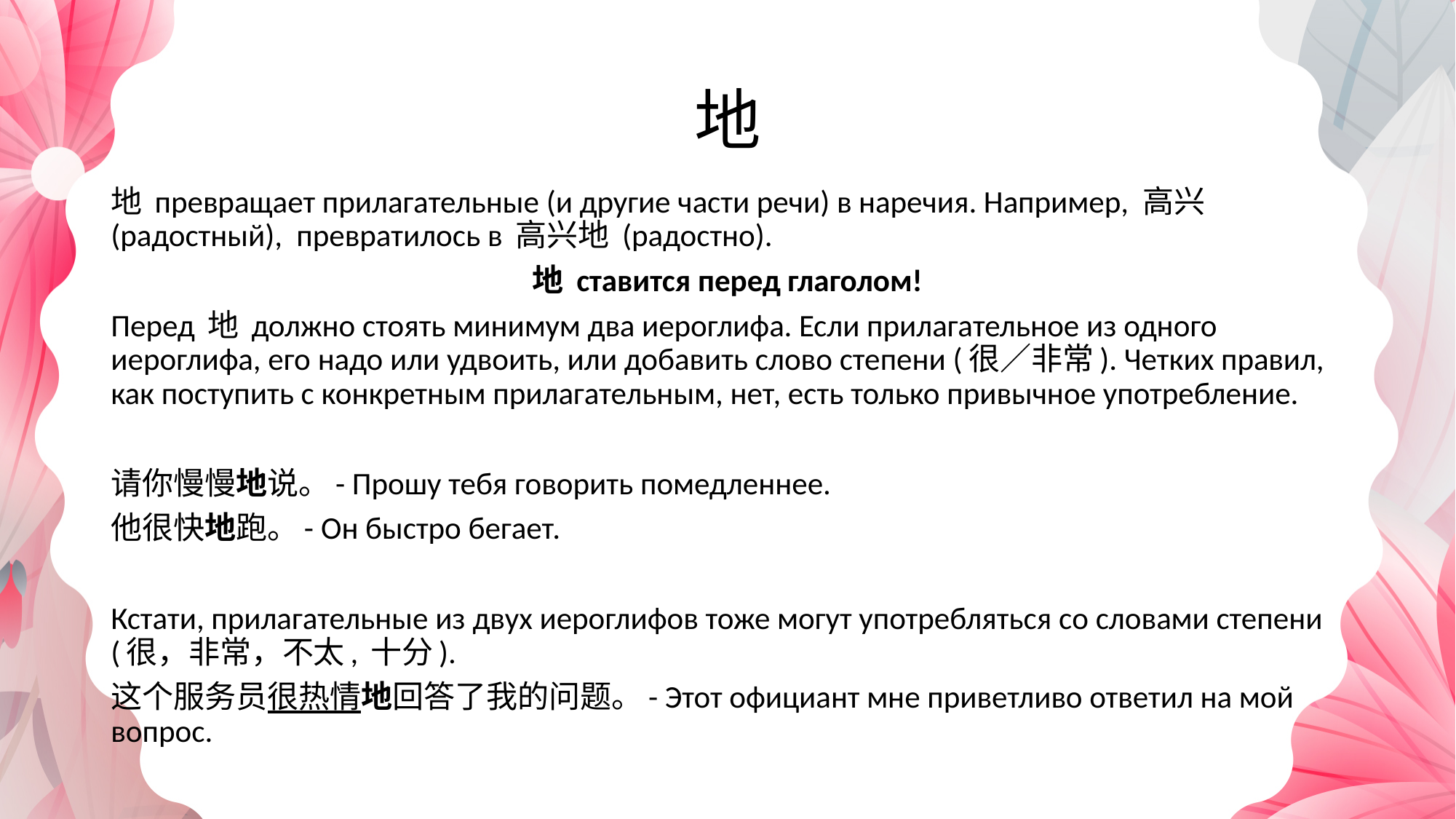

# 地
地 превращает прилагательные (и другие части речи) в наречия. Например, 高兴 (радостный),  превратилось в 高兴地 (радостно).
地 ставится перед глаголом!
Перед 地 должно стоять минимум два иероглифа. Если прилагательное из одного иероглифа, его надо или удвоить, или добавить слово степени (很／非常). Четких правил, как поступить с конкретным прилагательным, нет, есть только привычное употребление.

请你慢慢地说。- Прошу тебя говорить помедленнее.
他很快地跑。- Он быстро бегает.

Кстати, прилагательные из двух иероглифов тоже могут употребляться со словами степени (很，非常，不太, 十分).
这个服务员很热情地回答了我的问题。- Этот официант мне приветливо ответил на мой вопрос.